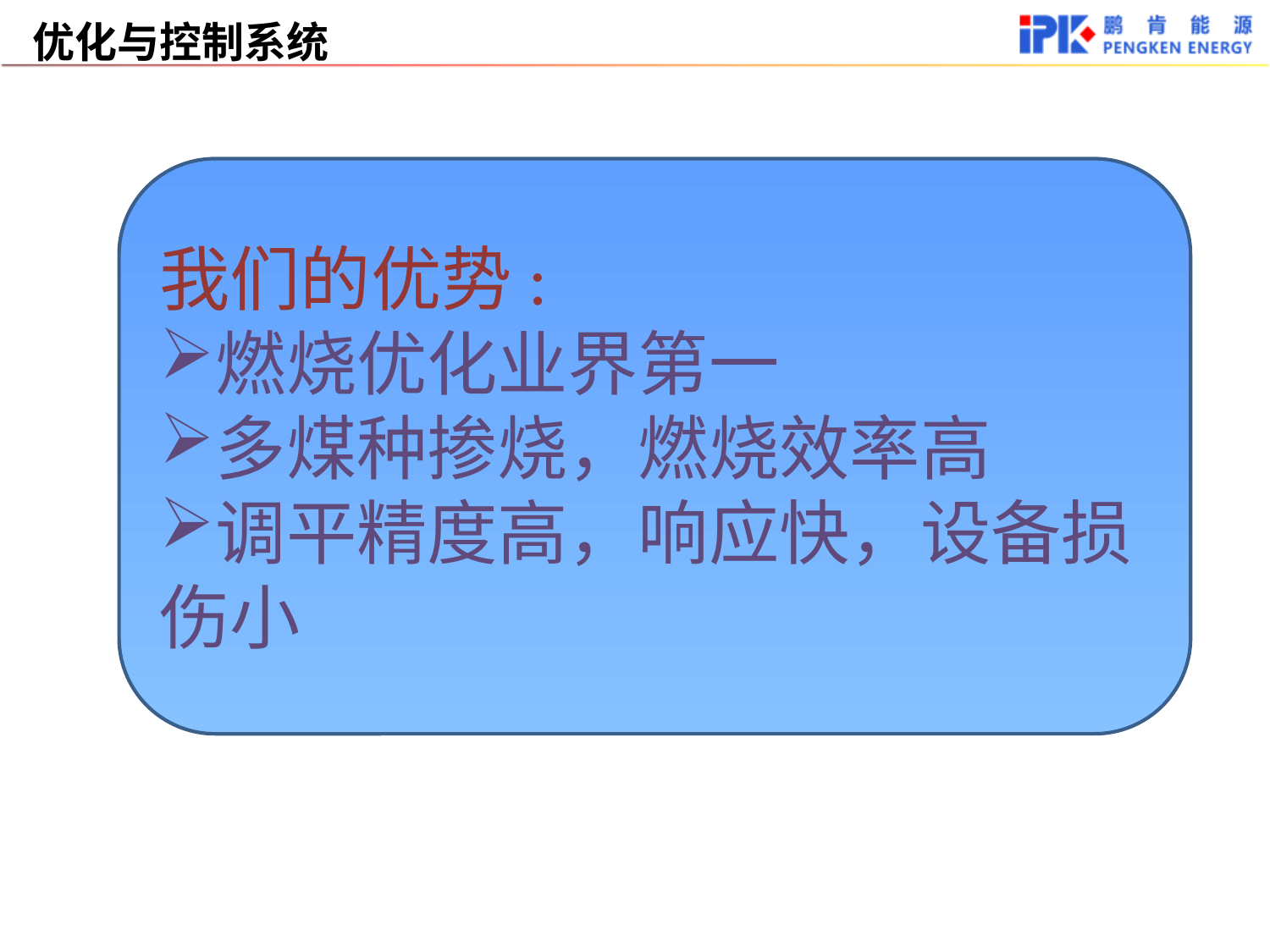

优化与控制系统
我们的优势:
燃烧优化业界第一
多煤种掺烧，燃烧效率高
调平精度高，响应快，设备损伤小